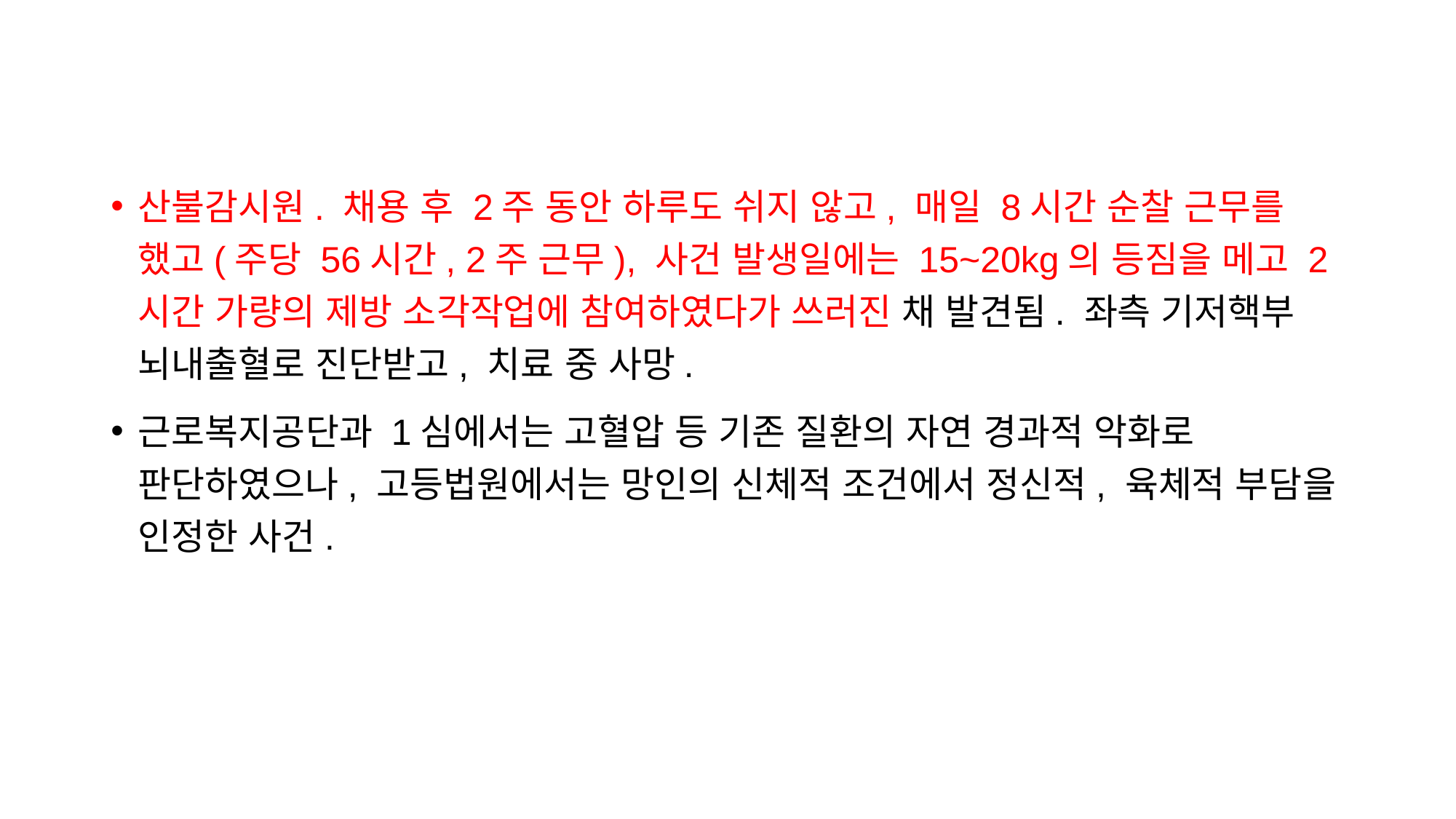

#
산불감시원. 채용 후 2주 동안 하루도 쉬지 않고, 매일 8시간 순찰 근무를 했고(주당 56시간, 2주 근무), 사건 발생일에는 15~20kg의 등짐을 메고 2시간 가량의 제방 소각작업에 참여하였다가 쓰러진 채 발견됨. 좌측 기저핵부 뇌내출혈로 진단받고, 치료 중 사망.
근로복지공단과 1심에서는 고혈압 등 기존 질환의 자연 경과적 악화로 판단하였으나, 고등법원에서는 망인의 신체적 조건에서 정신적, 육체적 부담을 인정한 사건.